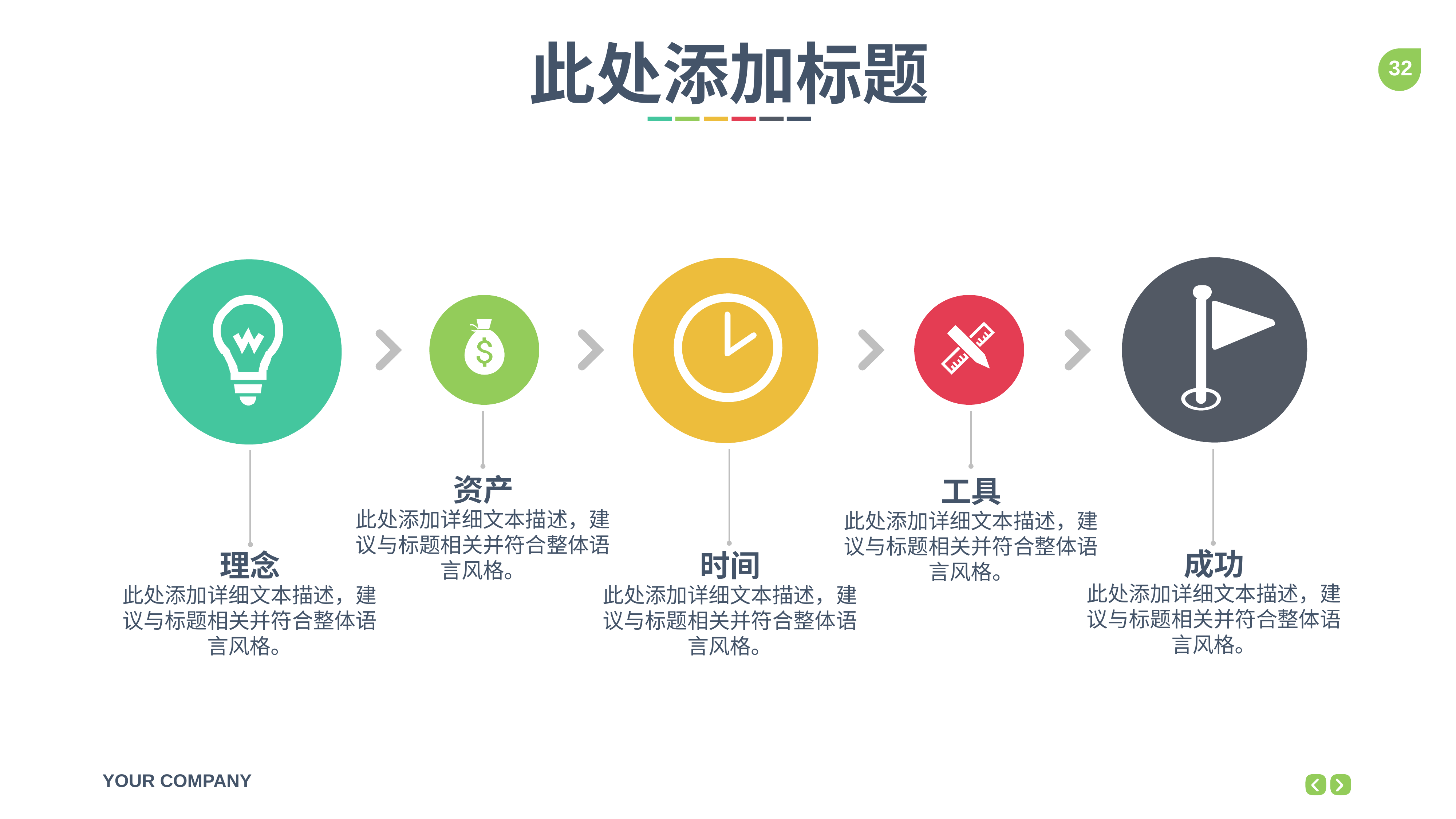

此处添加标题

成功
此处添加详细文本描述，建议与标题相关并符合整体语言风格。

时间
此处添加详细文本描述，建议与标题相关并符合整体语言风格。

理念
此处添加详细文本描述，建议与标题相关并符合整体语言风格。

资产
此处添加详细文本描述，建议与标题相关并符合整体语言风格。

工具
此处添加详细文本描述，建议与标题相关并符合整体语言风格。